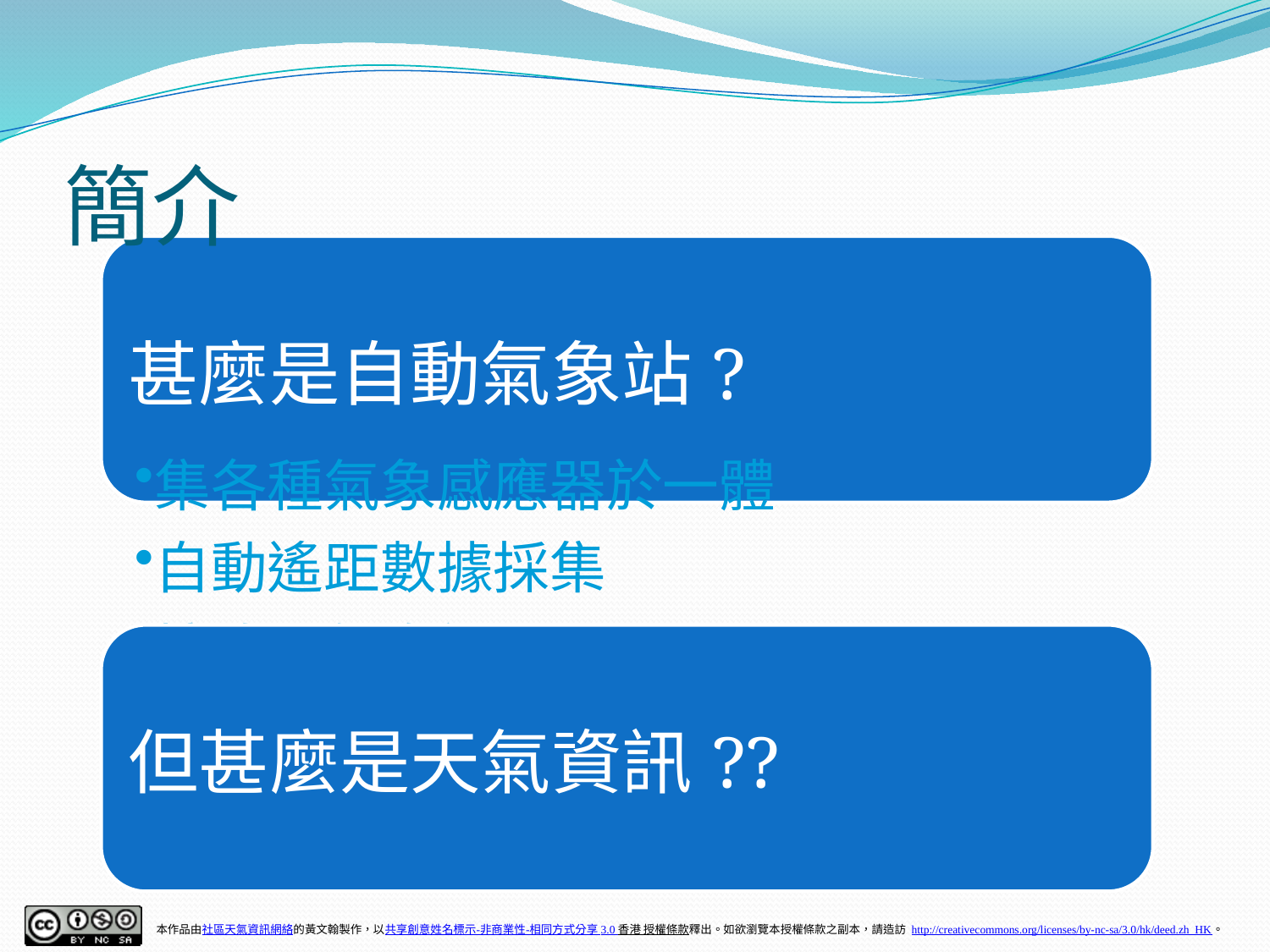

# 簡介
甚麼是自動氣象站?
但甚麼是天氣資訊??
集各種氣象感應器於一體
自動遙距數據採集
接收天氣資訊